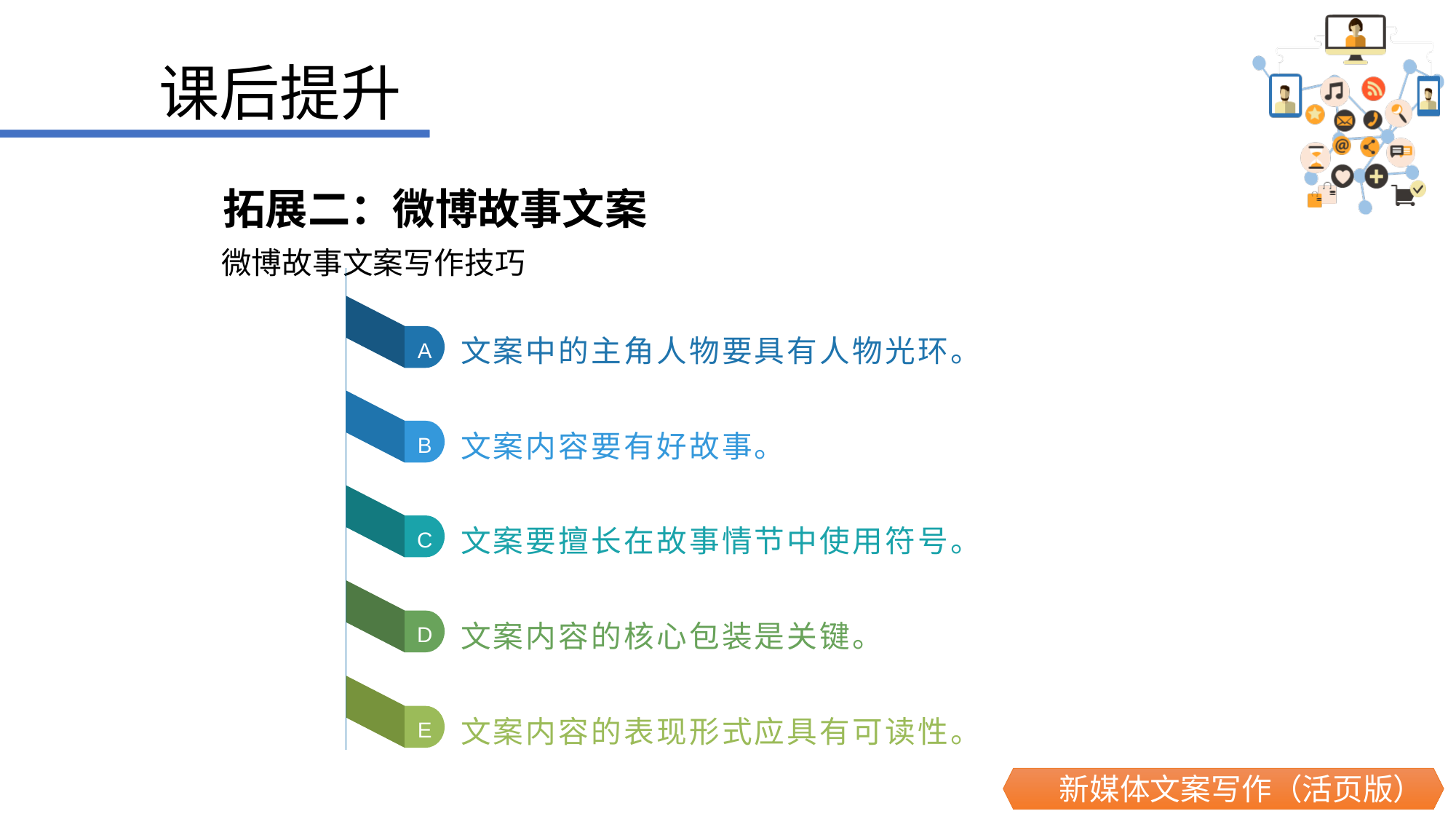

课后提升

  拓展二：微博故事文案
   微博故事文案写作技巧

文案中的主角人物要具有人物光环。
A

文案内容要有好故事。
B

文案要擅长在故事情节中使用符号。
C

文案内容的核心包装是关键。
D

文案内容的表现形式应具有可读性。
E